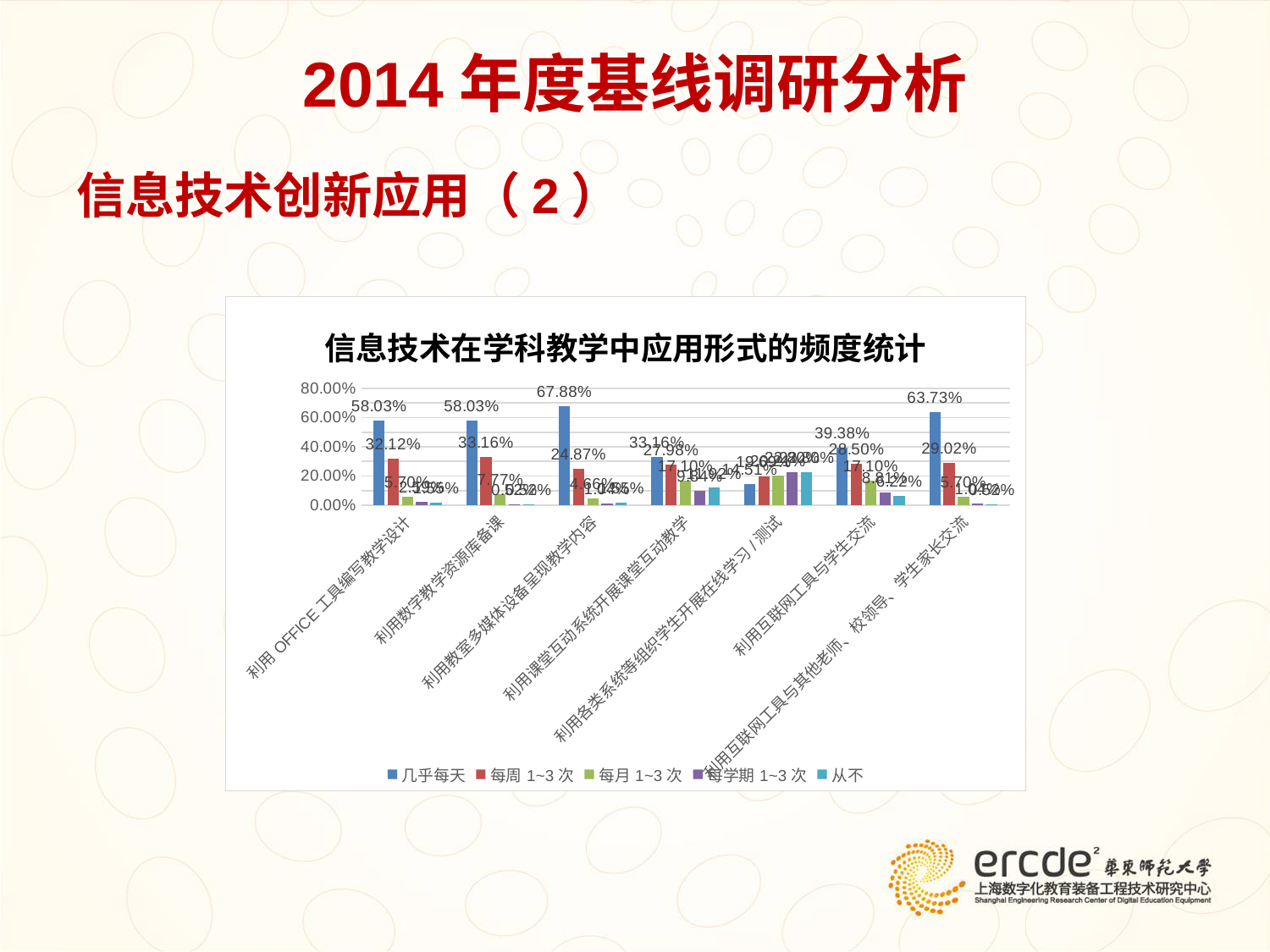

# 2014年度基线调研分析
信息技术创新应用（2）

### Chart: 信息技术在学科教学中应用形式的频度统计

| Category | 几乎每天 | 每周1~3次 | 每月1~3次 | 每学期1~3次 | 从不 |
|---|---|---|---|---|---|
| 利用OFFICE工具编写教学设计 | 0.5803 | 0.3212 | 0.057 | 0.0259 | 0.0155 |
| 利用数字教学资源库备课 | 0.5803 | 0.3316 | 0.0777 | 0.0052 | 0.0052 |
| 利用教室多媒体设备呈现教学内容 | 0.6788 | 0.2487 | 0.0466 | 0.0104 | 0.0155 |
| 利用课堂互动系统开展课堂互动教学 | 0.3316 | 0.2798 | 0.171 | 0.0984 | 0.1192 |
| 利用各类系统等组织学生开展在线学习/测试 | 0.1451 | 0.1969 | 0.2021 | 0.228 | 0.228 |
| 利用互联网工具与学生交流 | 0.3938 | 0.285 | 0.171 | 0.0881 | 0.0622 |
| 利用互联网工具与其他老师、校领导、学生家长交流 | 0.6373 | 0.2902 | 0.057 | 0.0104 | 0.0052 |